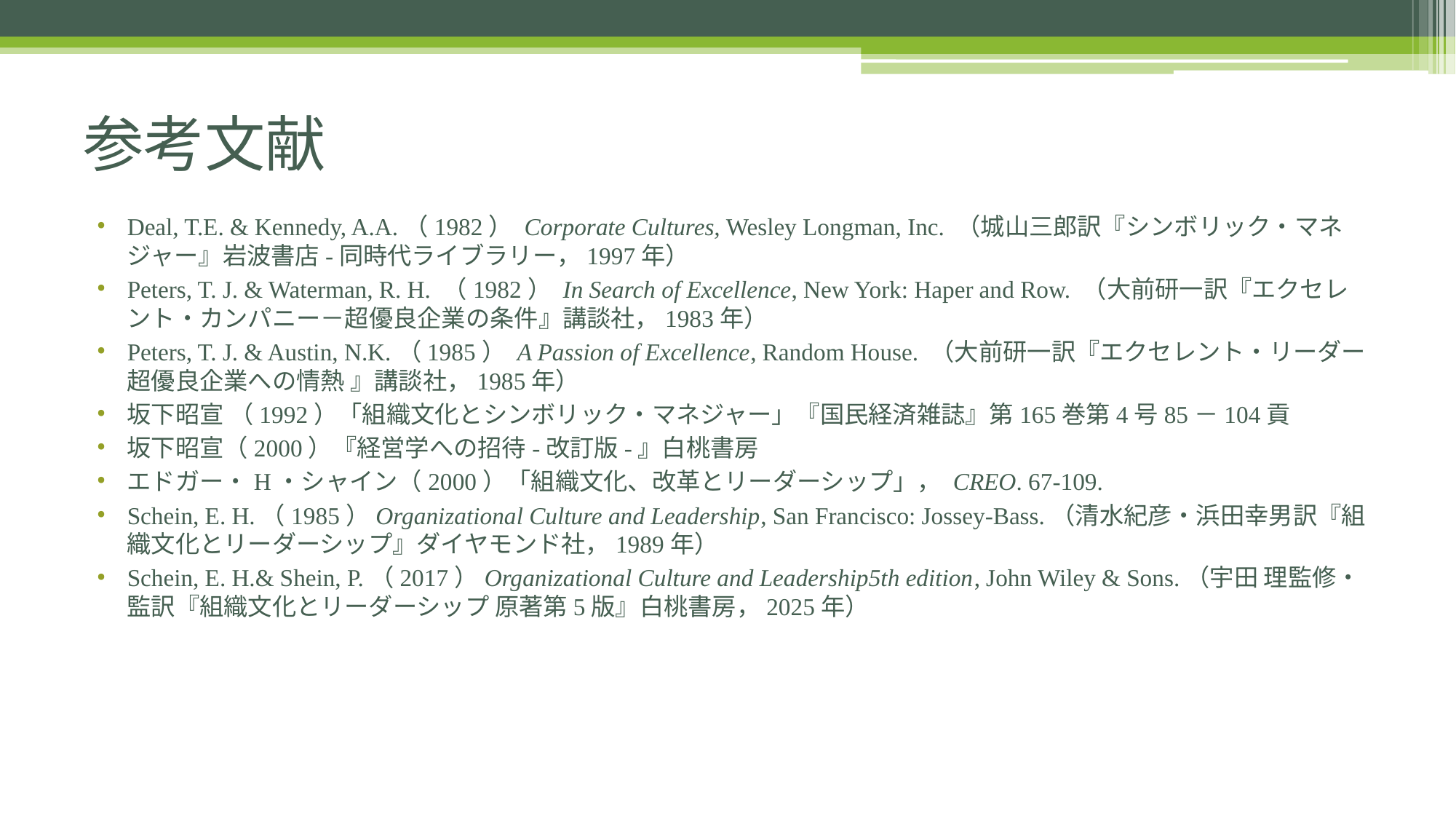

# 参考文献
Deal, T.E. & Kennedy, A.A.（1982） Corporate Cultures, Wesley Longman, Inc. （城山三郎訳『シンボリック・マネジャー』岩波書店-同時代ライブラリー，1997年）
Peters, T. J. & Waterman, R. H. （1982） In Search of Excellence, New York: Haper and Row. （大前研一訳『エクセレント・カンパニー－超優良企業の条件』講談社，1983年）
Peters, T. J. & Austin, N.K.（1985） A Passion of Excellence, Random House. （大前研一訳『エクセレント・リーダー超優良企業への情熱 』講談社，1985年）
坂下昭宣 （1992）「組織文化とシンボリック・マネジャー」『国民経済雑誌』第165巻第4号85－104貢
坂下昭宣（2000）『経営学への招待-改訂版-』白桃書房
エドガー・H・シャイン（2000）「組織文化、改革とリーダーシップ」， CREO. 67-109.
Schein, E. H.（1985）Organizational Culture and Leadership, San Francisco: Jossey-Bass.（清水紀彦・浜田幸男訳『組織文化とリーダーシップ』ダイヤモンド社，1989年）
Schein, E. H.& Shein, P.（2017）Organizational Culture and Leadership5th edition, John Wiley & Sons.（宇田 理監修・監訳『組織文化とリーダーシップ 原著第5版』白桃書房，2025年）